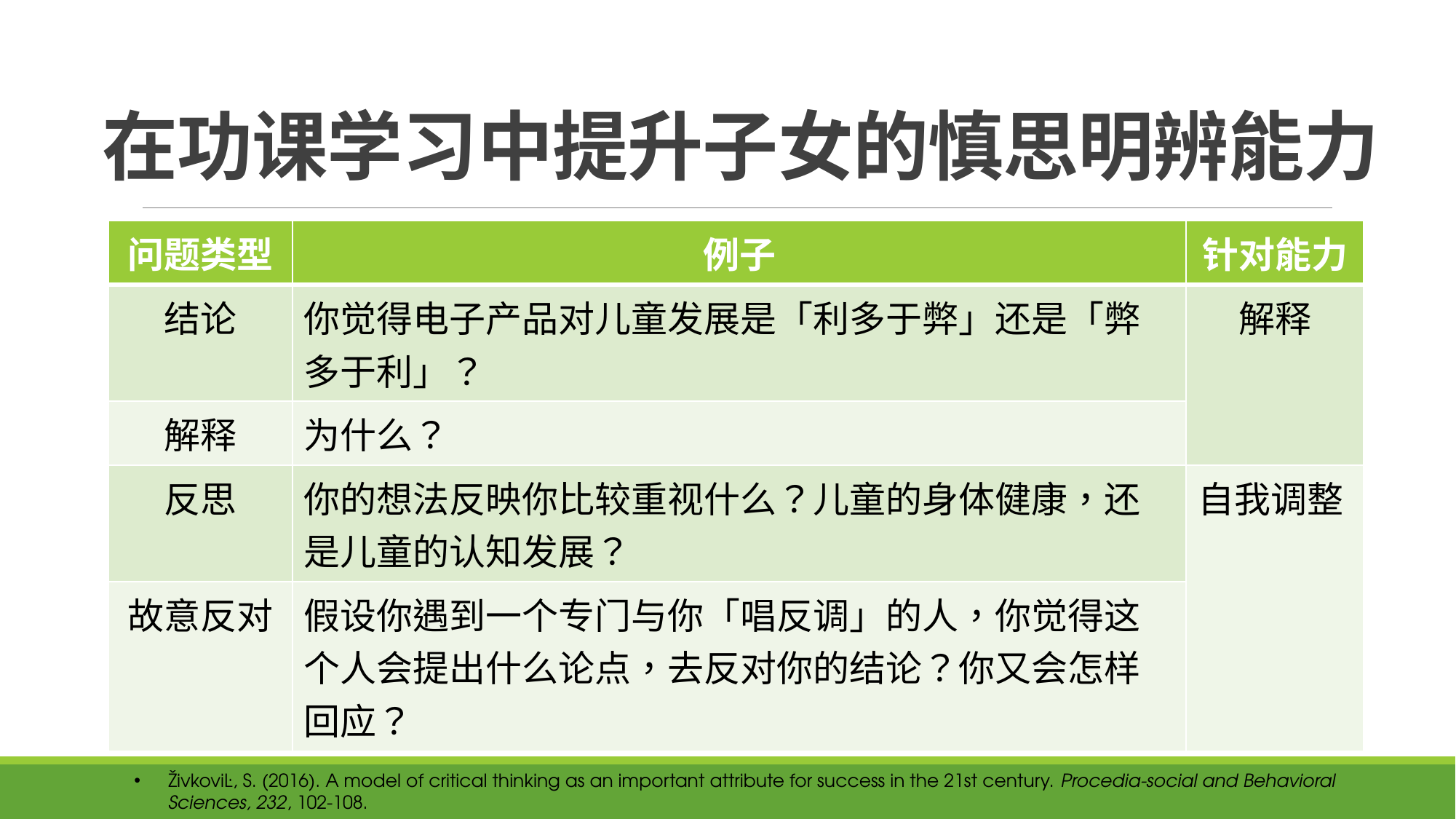

# 在功课学习中提升子女的慎思明辨能力
| 问题类型 | 例子 | 针对能力 |
| --- | --- | --- |
| 结论 | 你觉得电子产品对儿童发展是「利多于弊」还是「弊多于利」？ | 解释 |
| 解释 | 为什么？ |  |
| 反思 | 你的想法反映你比较重视什么？儿童的身体健康，还是儿童的认知发展？ | 自我调整 |
| 故意反对 | 假设你遇到一个专门与你「唱反调」的人，你觉得这个人会提出什么论点，去反对你的结论？你又会怎样回应？ |  |
ŽivkoviĿ, S. (2016). A model of critical thinking as an important attribute for success in the 21st century. Procedia-social and Behavioral Sciences, 232, 102-108.